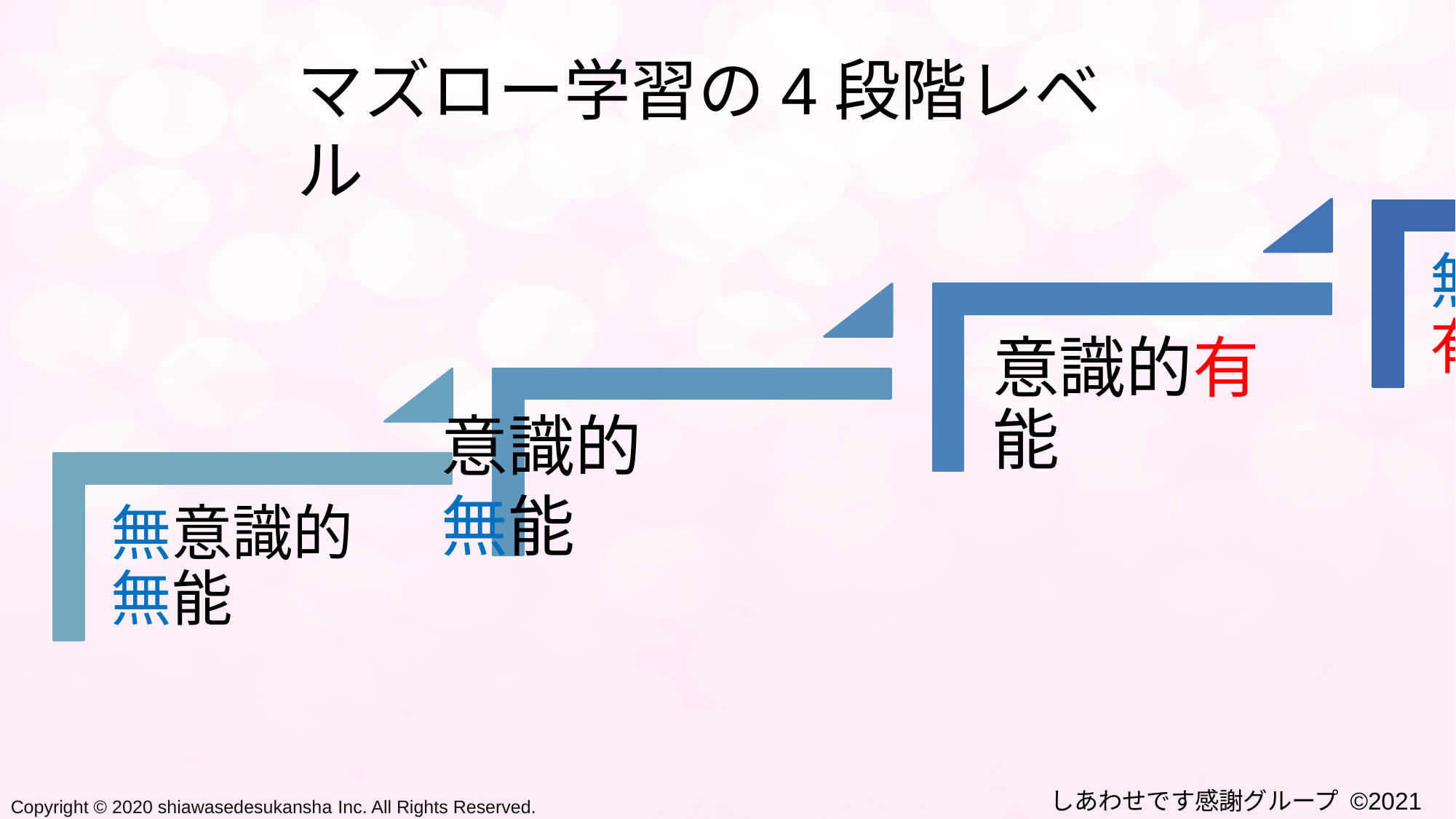

マズロー学習の4段階レベル
無意識的
無能

意識的有能
無意識的
有能
意識的
無能
しあわせです感謝グループ ©2021